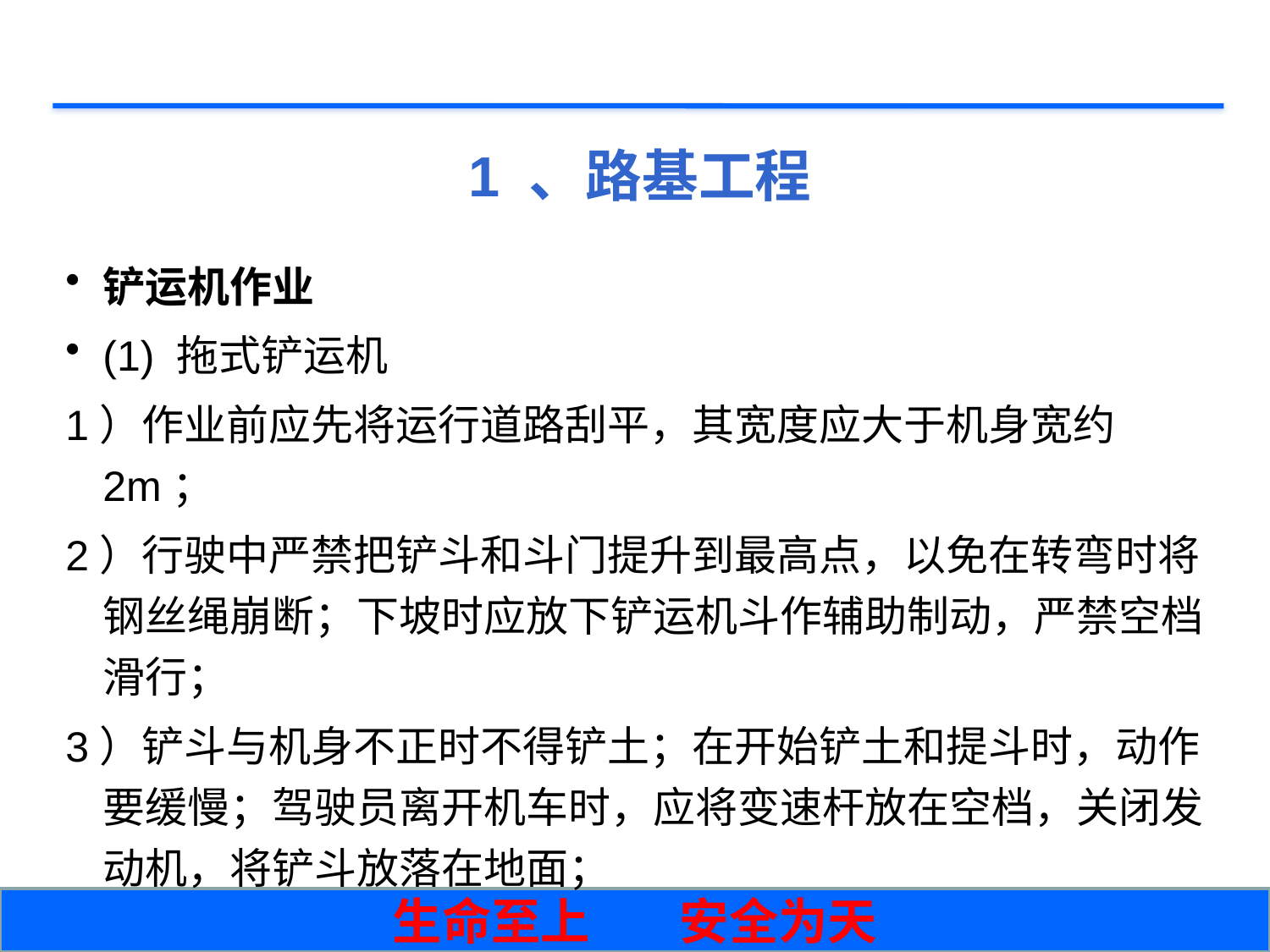

# 1 、路基工程
铲运机作业
(1) 拖式铲运机
1）作业前应先将运行道路刮平，其宽度应大于机身宽约2m；
2）行驶中严禁把铲斗和斗门提升到最高点，以免在转弯时将钢丝绳崩断；下坡时应放下铲运机斗作辅助制动，严禁空档滑行；
3）铲斗与机身不正时不得铲土；在开始铲土和提斗时，动作要缓慢；驾驶员离开机车时，应将变速杆放在空档，关闭发动机，将铲斗放落在地面；